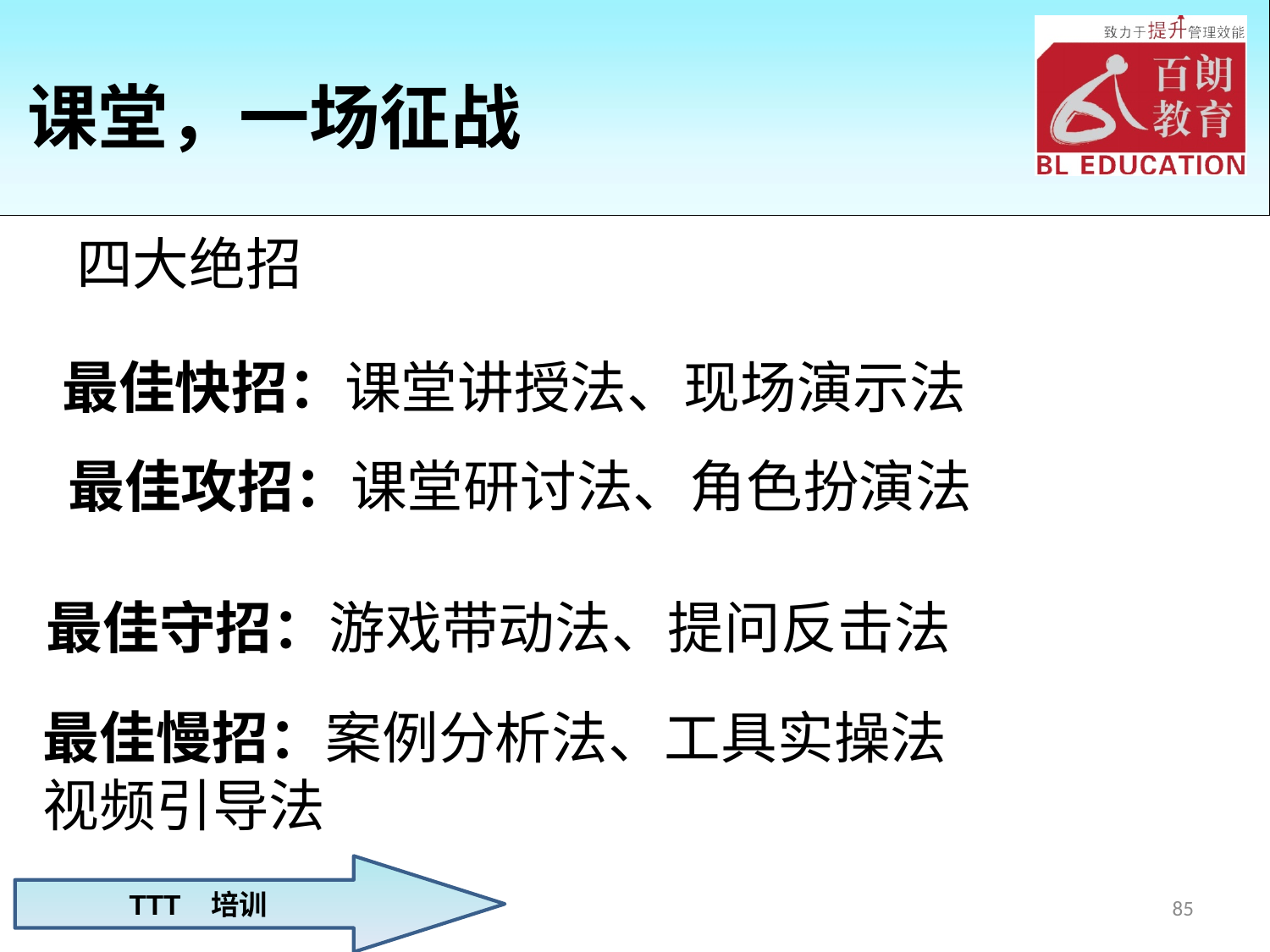

# 课堂，一场征战
四大绝招

最佳快招：课堂讲授法、现场演示法
最佳攻招：课堂研讨法、角色扮演法
最佳守招：游戏带动法、提问反击法

最佳慢招：案例分析法、工具实操法
视频引导法
85